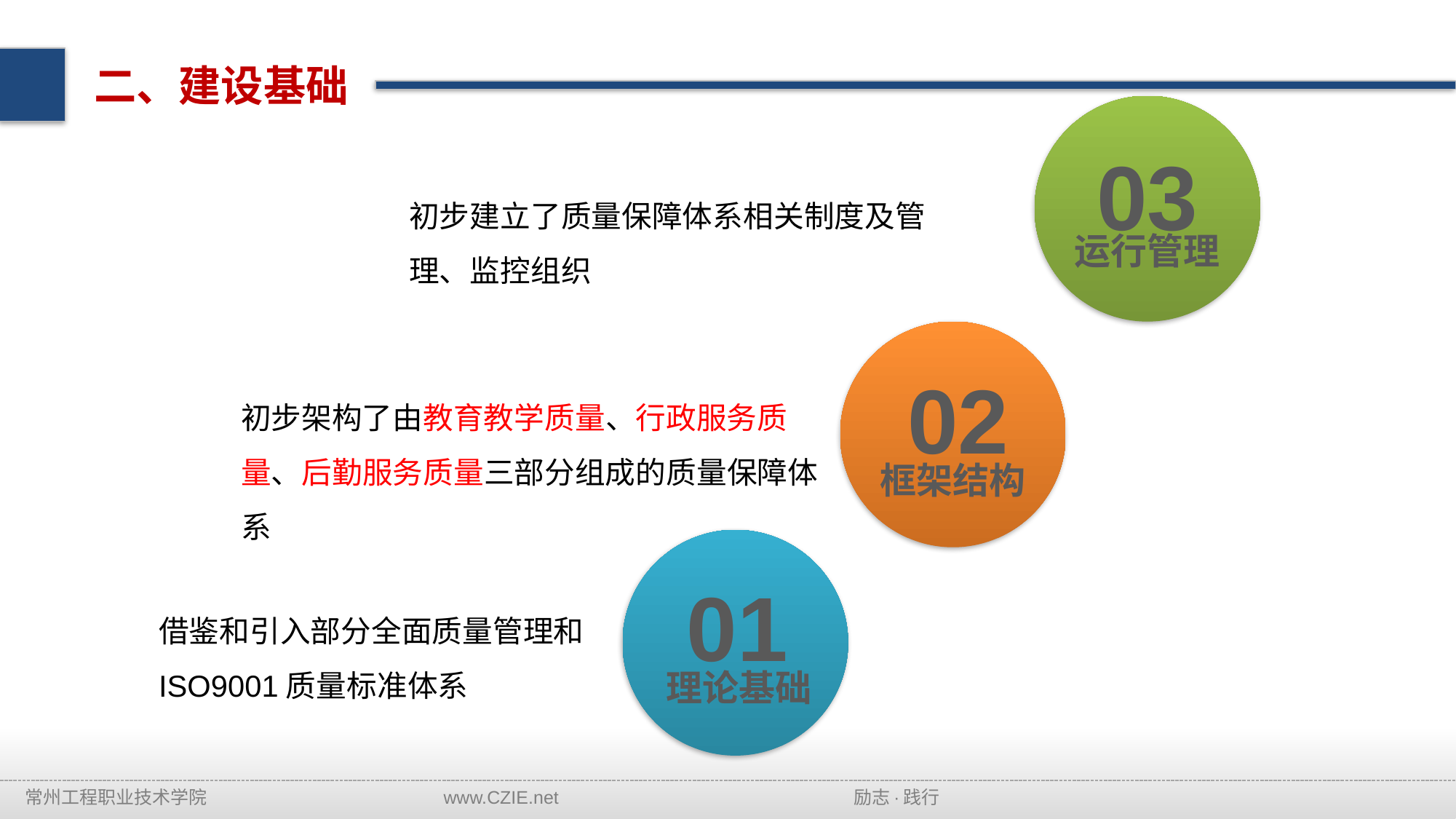

二、建设基础

03
初步建立了质量保障体系相关制度及管理、监控组织
运行管理

初步架构了由教育教学质量、行政服务质量、后勤服务质量三部分组成的质量保障体系
02
框架结构

01
借鉴和引入部分全面质量管理和ISO9001质量标准体系
理论基础